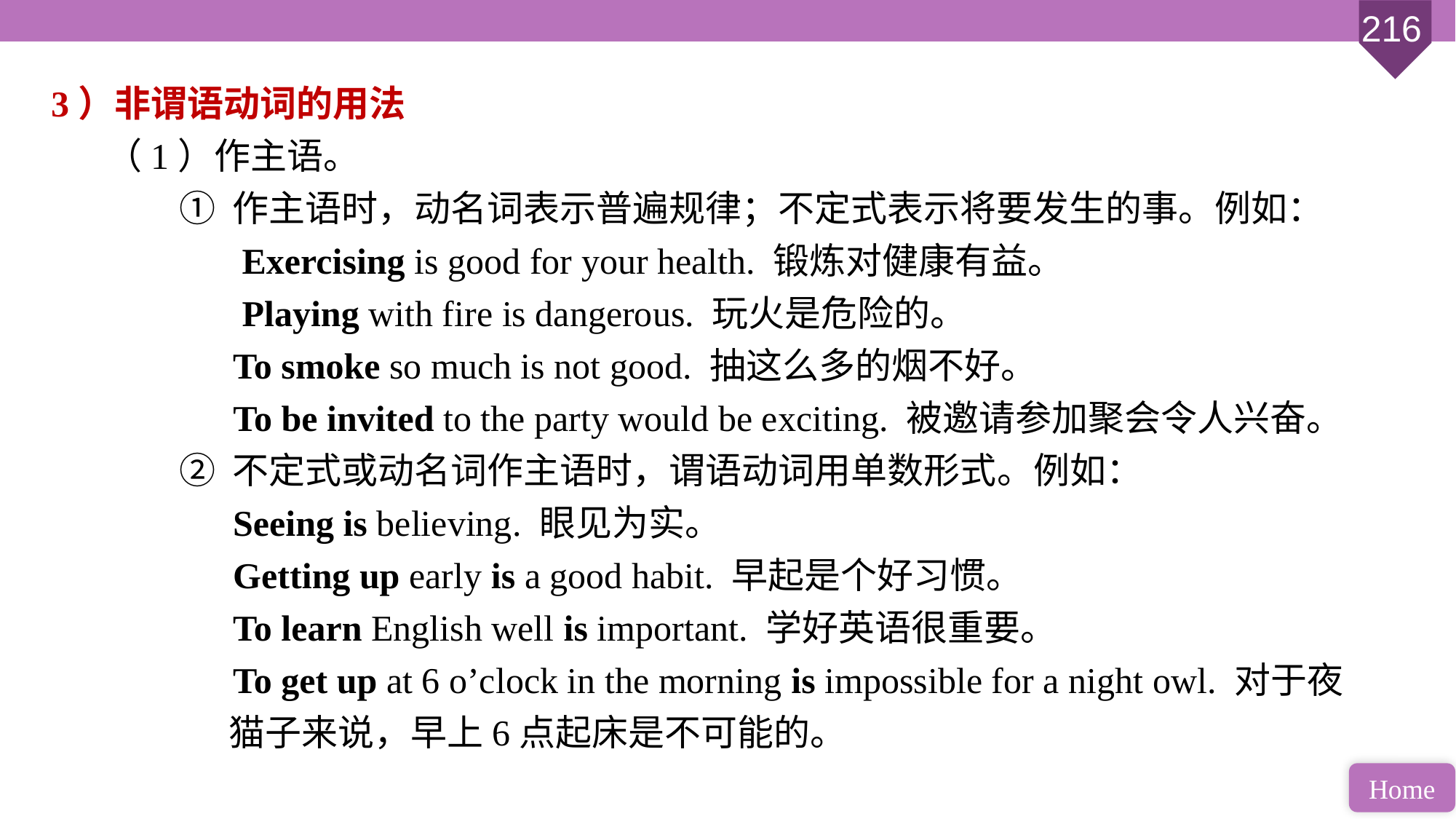

3）非谓语动词的用法
（1）作主语。
         ① 作主语时，动名词表示普遍规律；不定式表示将要发生的事。例如：
               Exercising is good for your health. 锻炼对健康有益。
               Playing with fire is dangerous. 玩火是危险的。
              To smoke so much is not good. 抽这么多的烟不好。
              To be invited to the party would be exciting. 被邀请参加聚会令人兴奋。
         ② 不定式或动名词作主语时，谓语动词用单数形式。例如：
              Seeing is believing. 眼见为实。
              Getting up early is a good habit. 早起是个好习惯。
              To learn English well is important. 学好英语很重要。
              To get up at 6 o’clock in the morning is impossible for a night owl. 对于夜
              猫子来说，早上6点起床是不可能的。